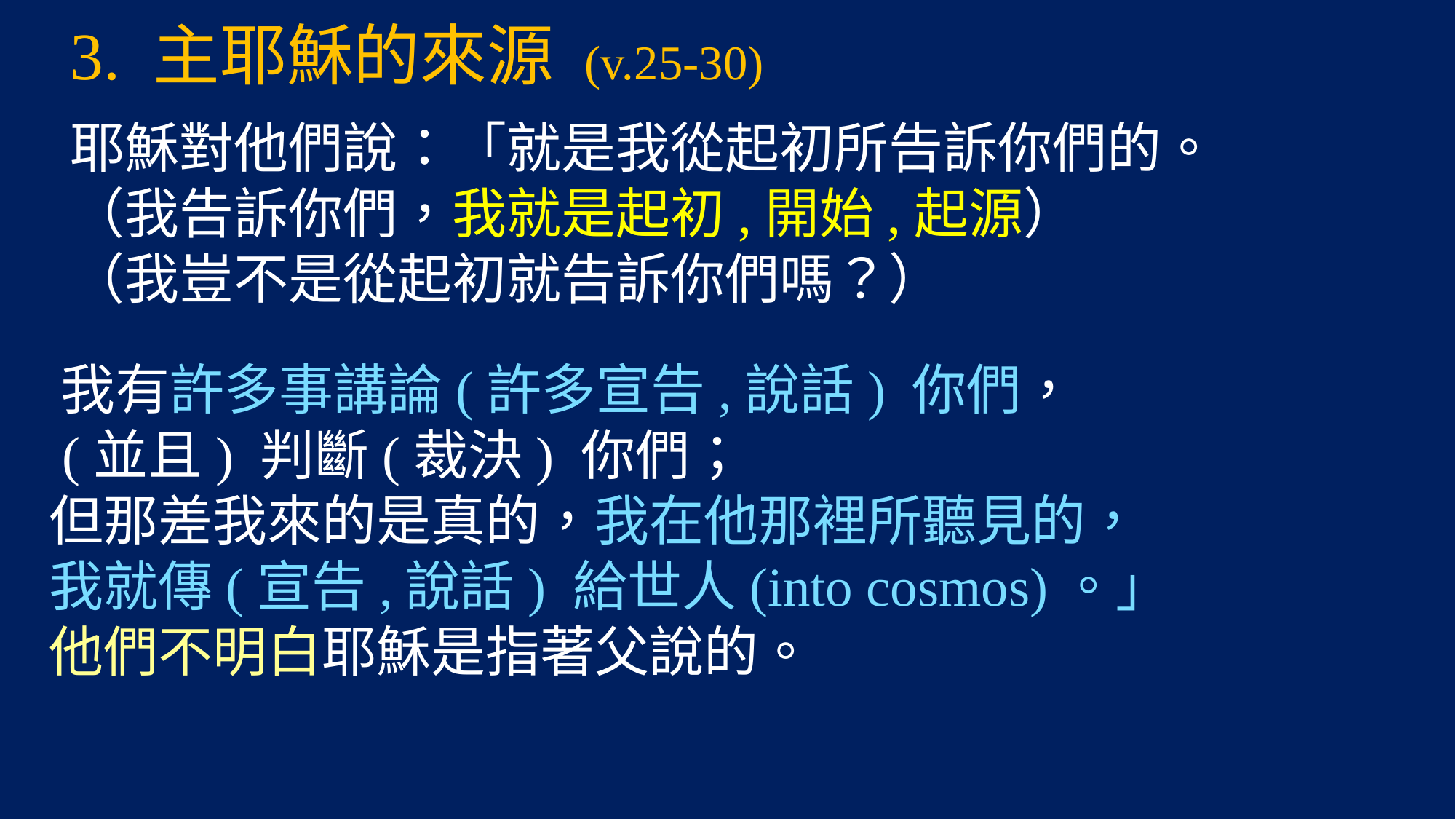

3. 主耶穌的來源 (v.25-30)

耶穌對他們說：「就是我從起初所告訴你們的。
（我告訴你們，我就是起初,開始,起源）
（我豈不是從起初就告訴你們嗎？）

# 我有許多事講論(許多宣告,說話) 你們， (並且) 判斷(裁決) 你們； 但那差我來的是真的，我在他那裡所聽見的， 我就傳(宣告,說話) 給世人(into cosmos)。」 他們不明白耶穌是指著父說的。